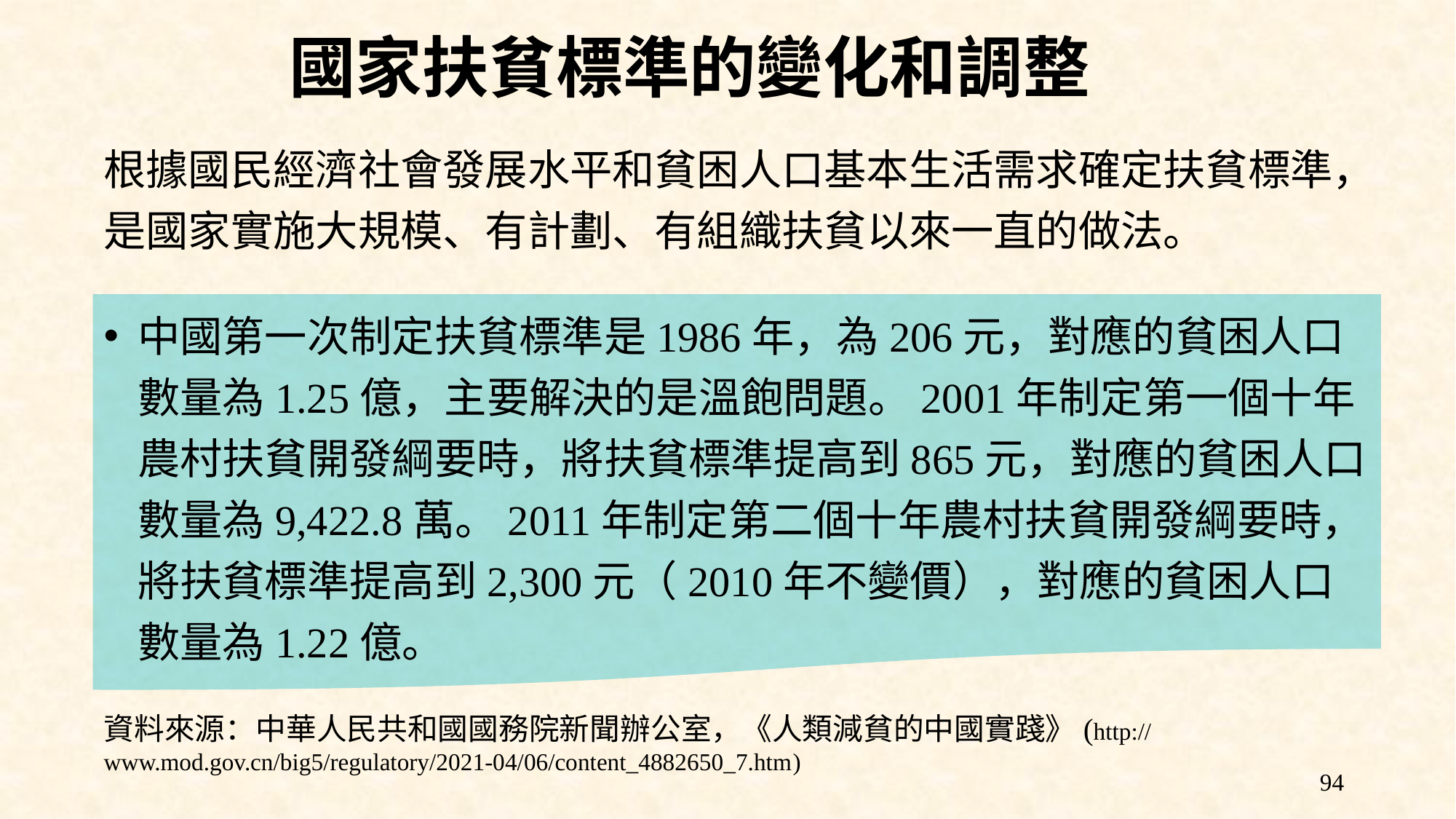

國家扶貧標準的變化和調整
根據國民經濟社會發展水平和貧困人口基本生活需求確定扶貧標準，是國家實施大規模、有計劃、有組織扶貧以來一直的做法。
中國第一次制定扶貧標準是1986年，為206元，對應的貧困人口數量為1.25億，主要解決的是溫飽問題。2001年制定第一個十年農村扶貧開發綱要時，將扶貧標準提高到865元，對應的貧困人口數量為9,422.8萬。2011年制定第二個十年農村扶貧開發綱要時，將扶貧標準提高到2,300元（2010年不變價），對應的貧困人口數量為1.22億。
資料來源：中華人民共和國國務院新聞辦公室，《人類減貧的中國實踐》(http://www.mod.gov.cn/big5/regulatory/2021-04/06/content_4882650_7.htm)
94